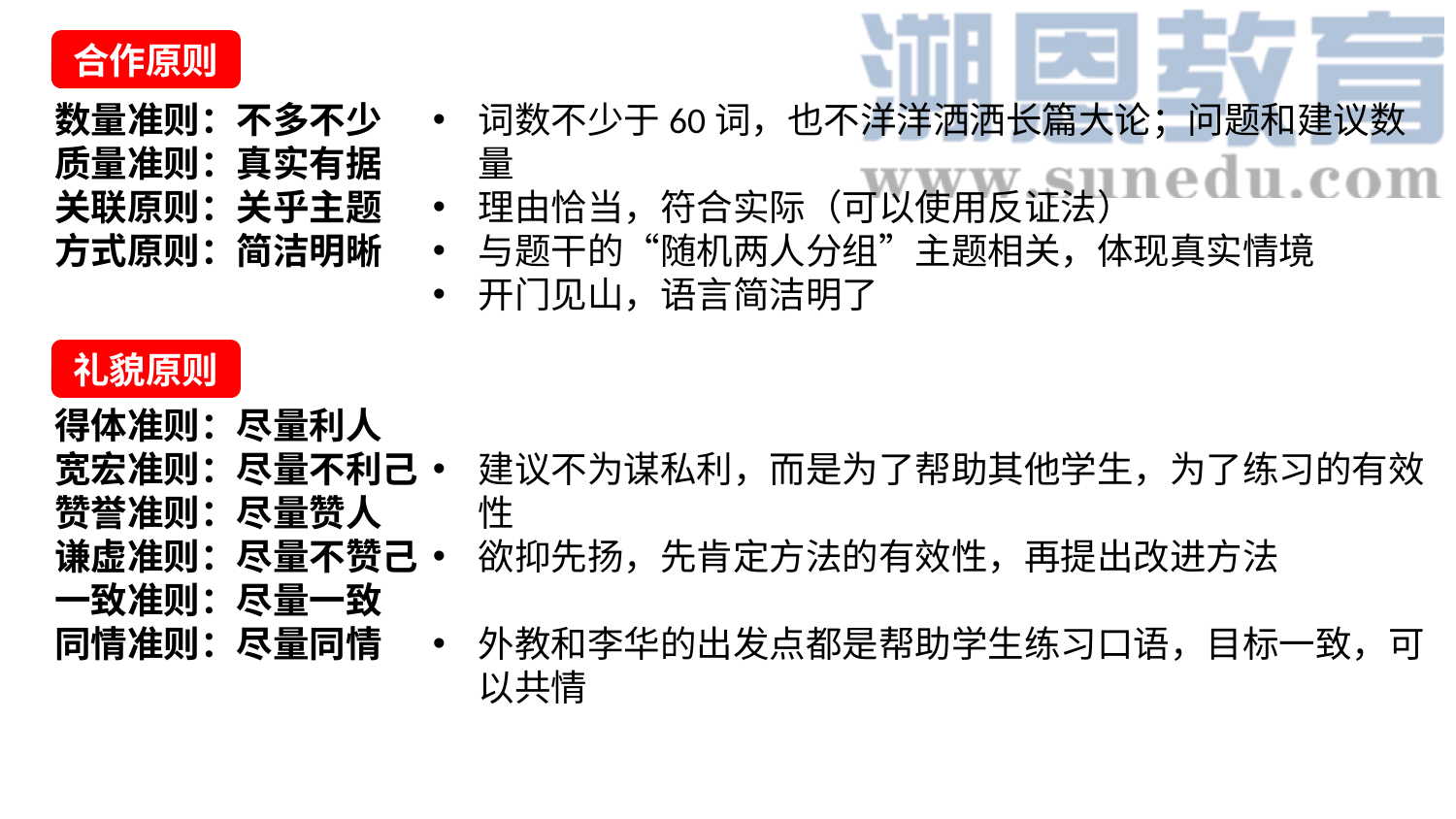

合作原则
词数不少于60词，也不洋洋洒洒长篇大论；问题和建议数量
理由恰当，符合实际（可以使用反证法）
与题干的“随机两人分组”主题相关，体现真实情境
开门见山，语言简洁明了

建议不为谋私利，而是为了帮助其他学生，为了练习的有效性
欲抑先扬，先肯定方法的有效性，再提出改进方法

外教和李华的出发点都是帮助学生练习口语，目标一致，可以共情

数量准则：不多不少
质量准则：真实有据
关联原则：关乎主题
方式原则：简洁明晰

得体准则：尽量利人
宽宏准则：尽量不利己
赞誉准则：尽量赞人
谦虚准则：尽量不赞己
一致准则：尽量一致
同情准则：尽量同情

礼貌原则